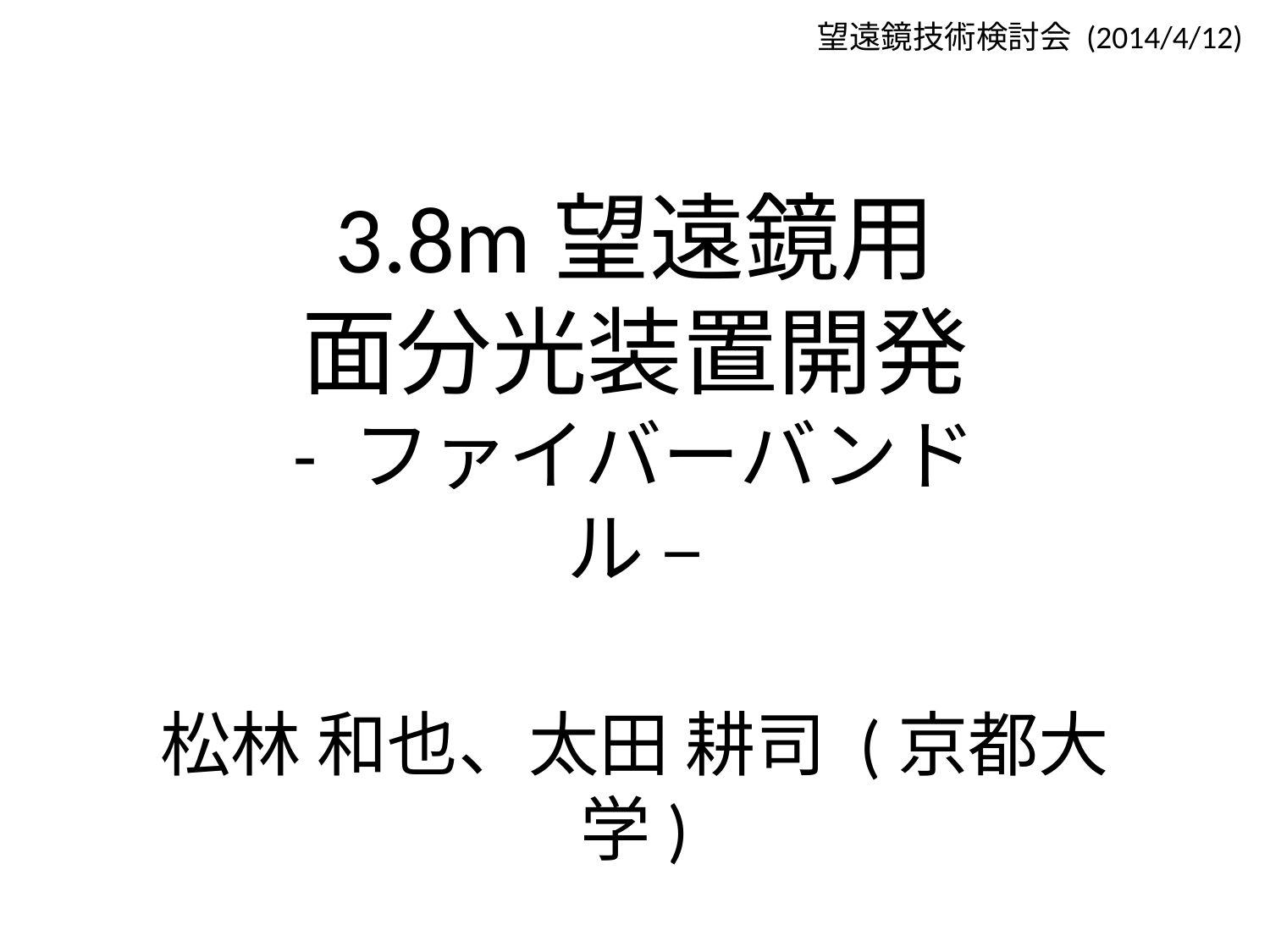

望遠鏡技術検討会 (2014/4/12)
# 3.8m望遠鏡用 面分光装置開発 - ファイバーバンドル –
松林 和也、太田 耕司 (京都大学)